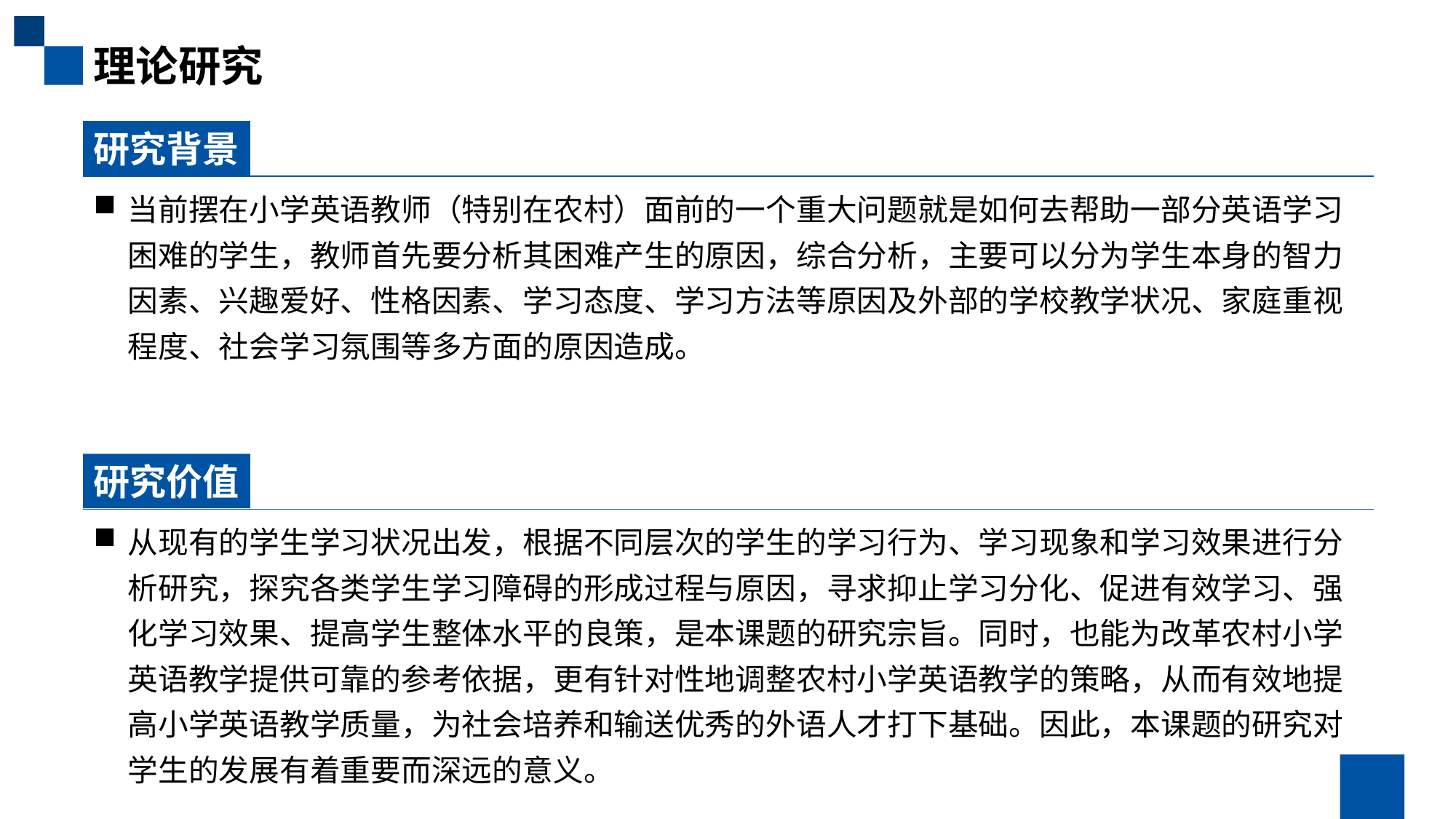

理论研究
研究背景
当前摆在小学英语教师（特别在农村）面前的一个重大问题就是如何去帮助一部分英语学习困难的学生，教师首先要分析其困难产生的原因，综合分析，主要可以分为学生本身的智力因素、兴趣爱好、性格因素、学习态度、学习方法等原因及外部的学校教学状况、家庭重视程度、社会学习氛围等多方面的原因造成。
研究价值
从现有的学生学习状况出发，根据不同层次的学生的学习行为、学习现象和学习效果进行分析研究，探究各类学生学习障碍的形成过程与原因，寻求抑止学习分化、促进有效学习、强化学习效果、提高学生整体水平的良策，是本课题的研究宗旨。同时，也能为改革农村小学英语教学提供可靠的参考依据，更有针对性地调整农村小学英语教学的策略，从而有效地提高小学英语教学质量，为社会培养和输送优秀的外语人才打下基础。因此，本课题的研究对学生的发展有着重要而深远的意义。
6